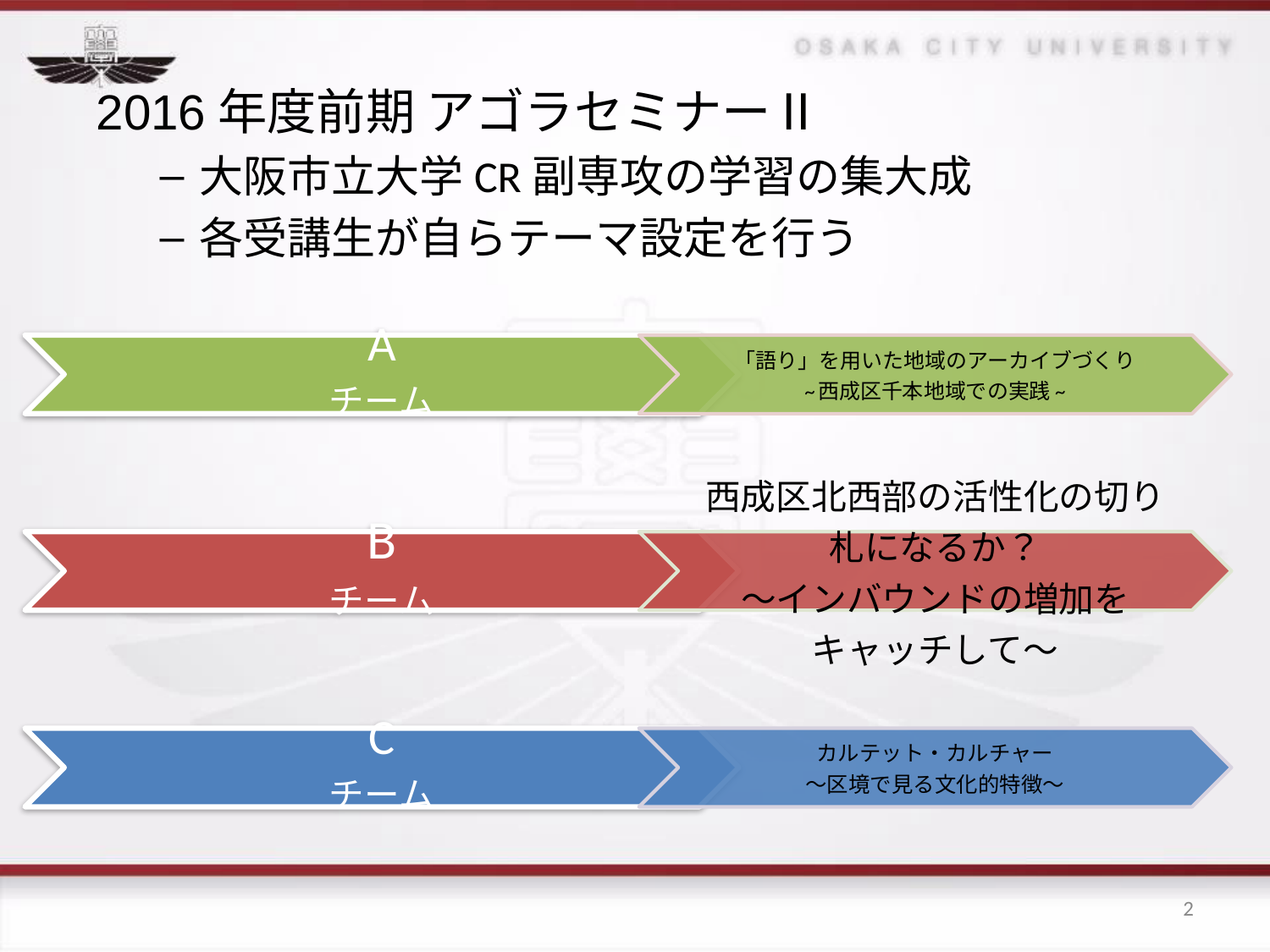

2016年度前期 アゴラセミナーⅡ
大阪市立大学CR副専攻の学習の集大成
各受講生が自らテーマ設定を行う
A
チーム
「語り」を用いた地域のアーカイブづくり
~西成区千本地域での実践~
B
チーム
西成区北西部の活性化の切り札になるか？
〜インバウンドの増加をキャッチして〜
C
チーム
カルテット・カルチャー
〜区境で見る文化的特徴〜
2